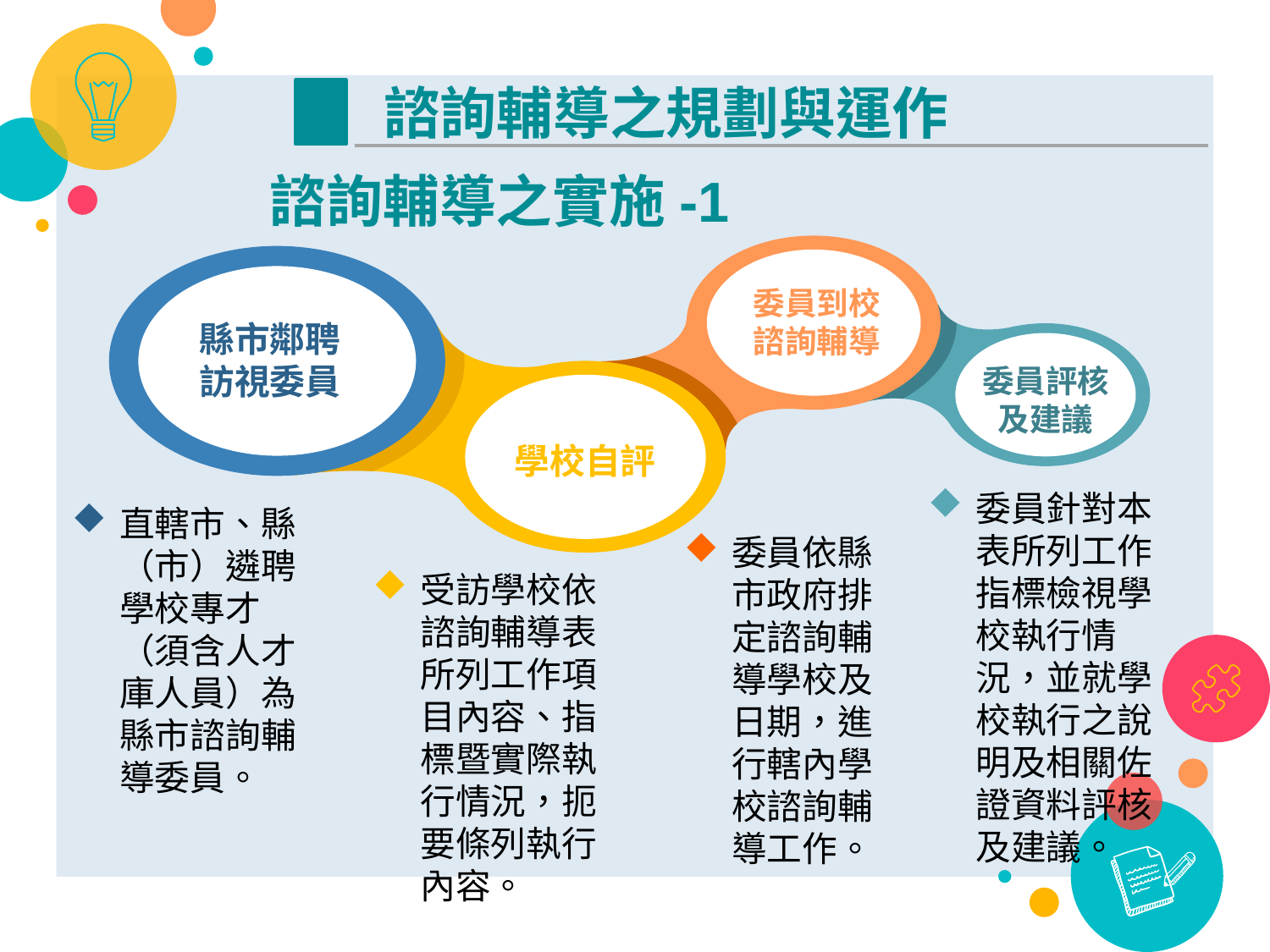

諮詢輔導之規劃與運作

諮詢輔導之實施-1

委員到校
諮詢輔導
縣市鄰聘
訪視委員
委員評核
及建議
學校自評
委員針對本表所列工作指標檢視學校執行情況，並就學校執行之說明及相關佐證資料評核及建議。
直轄市、縣（市）遴聘學校專才（須含人才庫人員）為縣市諮詢輔導委員。
委員依縣市政府排定諮詢輔導學校及日期，進行轄內學校諮詢輔導工作。
受訪學校依諮詢輔導表所列工作項目內容、指標暨實際執行情況，扼要條列執行內容。